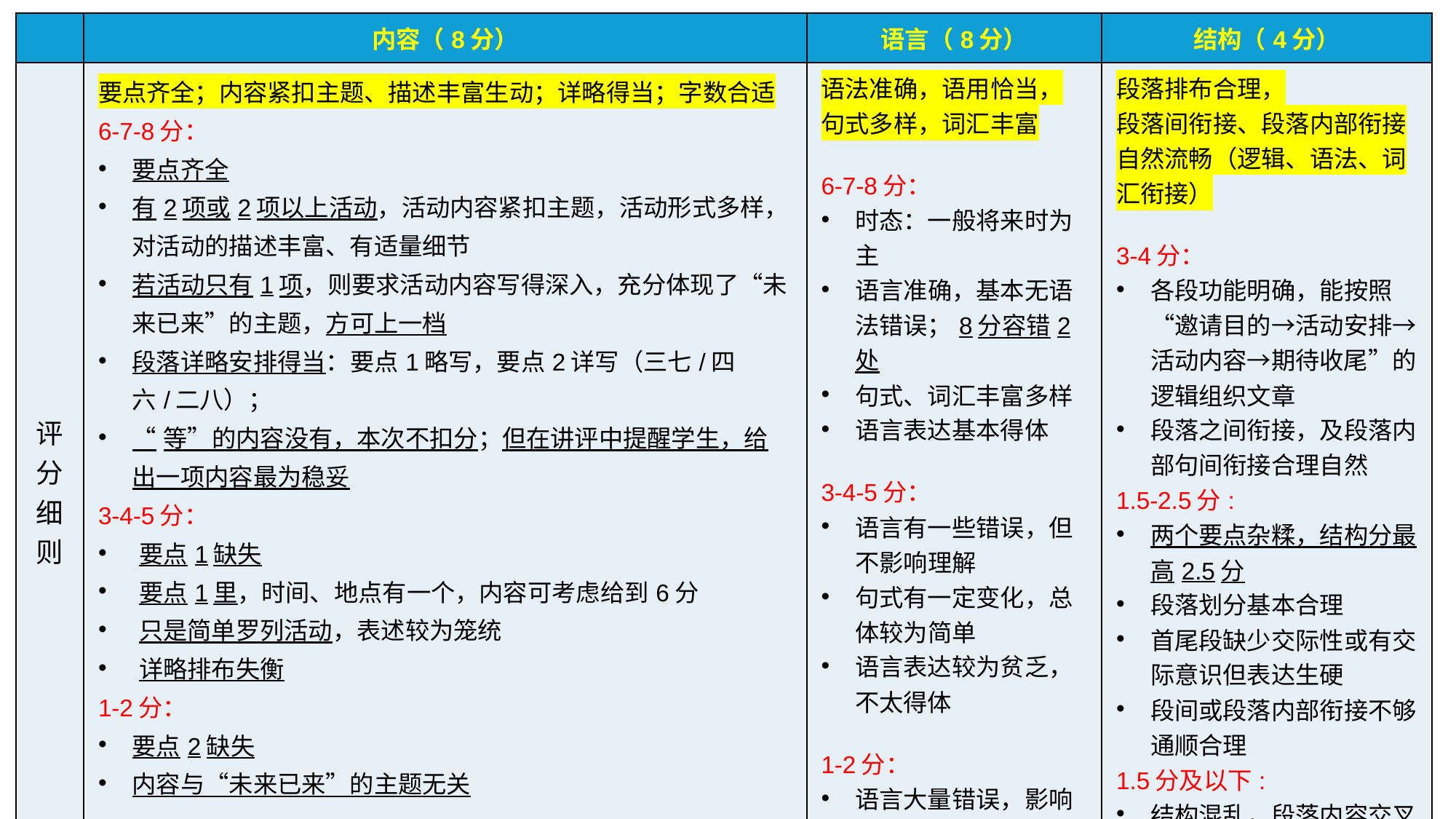

|  | 内容（8分） | 语言（8分） | 结构（4分） |
| --- | --- | --- | --- |
| 评分细则 | 要点齐全；内容紧扣主题、描述丰富生动；详略得当；字数合适 6-7-8分： 要点齐全 有2项或2项以上活动，活动内容紧扣主题，活动形式多样，对活动的描述丰富、有适量细节 若活动只有1项，则要求活动内容写得深入，充分体现了“未来已来”的主题，方可上一档 段落详略安排得当：要点1略写，要点2详写（三七/四六/二八）； “等”的内容没有，本次不扣分；但在讲评中提醒学生，给出一项内容最为稳妥 3-4-5分： 要点1缺失 要点1里，时间、地点有一个，内容可考虑给到6分 只是简单罗列活动，表述较为笼统 详略排布失衡 1-2分： 要点2缺失 内容与“未来已来”的主题无关 字数要求：折算后不超过 11 行满行。正常行文占行不超过13行。超过13行扣1分。 | 语法准确，语用恰当， 句式多样，词汇丰富 6-7-8分： 时态：一般将来时为主 语言准确，基本无语法错误；8分容错2处 句式、词汇丰富多样 语言表达基本得体 3-4-5分： 语言有一些错误，但不影响理解 句式有一定变化，总体较为简单 语言表达较为贫乏，不太得体 1-2分： 语言大量错误，影响理解 语言表达不得体 | 段落排布合理， 段落间衔接、段落内部衔接自然流畅（逻辑、语法、词汇衔接） 3-4分： 各段功能明确，能按照“邀请目的→活动安排→活动内容→期待收尾”的逻辑组织文章 段落之间衔接，及段落内部句间衔接合理自然 1.5-2.5分: 两个要点杂糅，结构分最高2.5分 段落划分基本合理 首尾段缺少交际性或有交际意识但表达生硬 段间或段落内部衔接不够通顺合理 1.5分及以下: 结构混乱，段落内容交叉,句间衔接不合理等 |